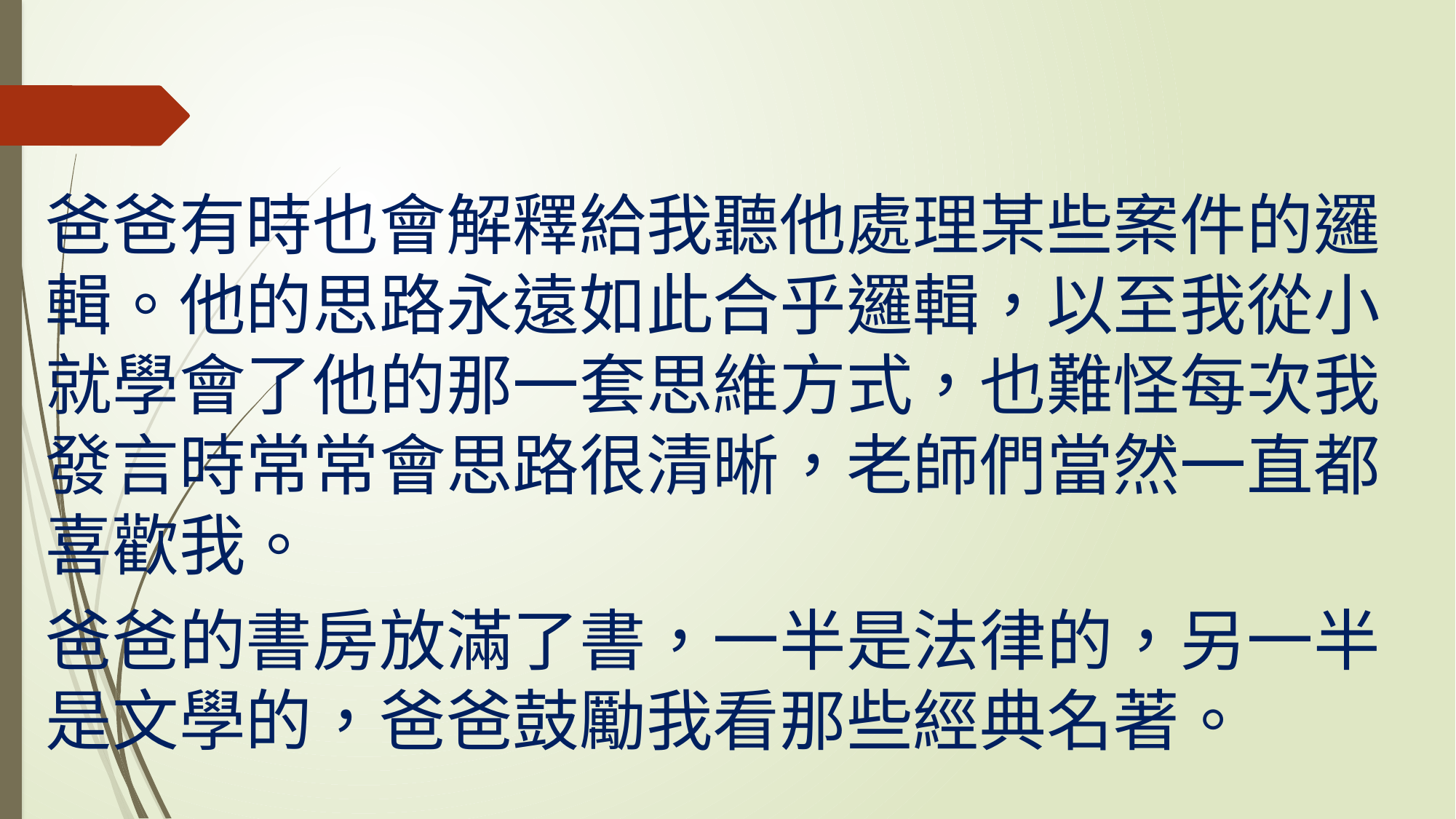

爸爸有時也會解釋給我聽他處理某些案件的邏輯。他的思路永遠如此合乎邏輯，以至我從小就學會了他的那一套思維方式，也難怪每次我發言時常常會思路很清晰，老師們當然一直都喜歡我。
爸爸的書房放滿了書，一半是法律的，另一半是文學的，爸爸鼓勵我看那些經典名著。

#